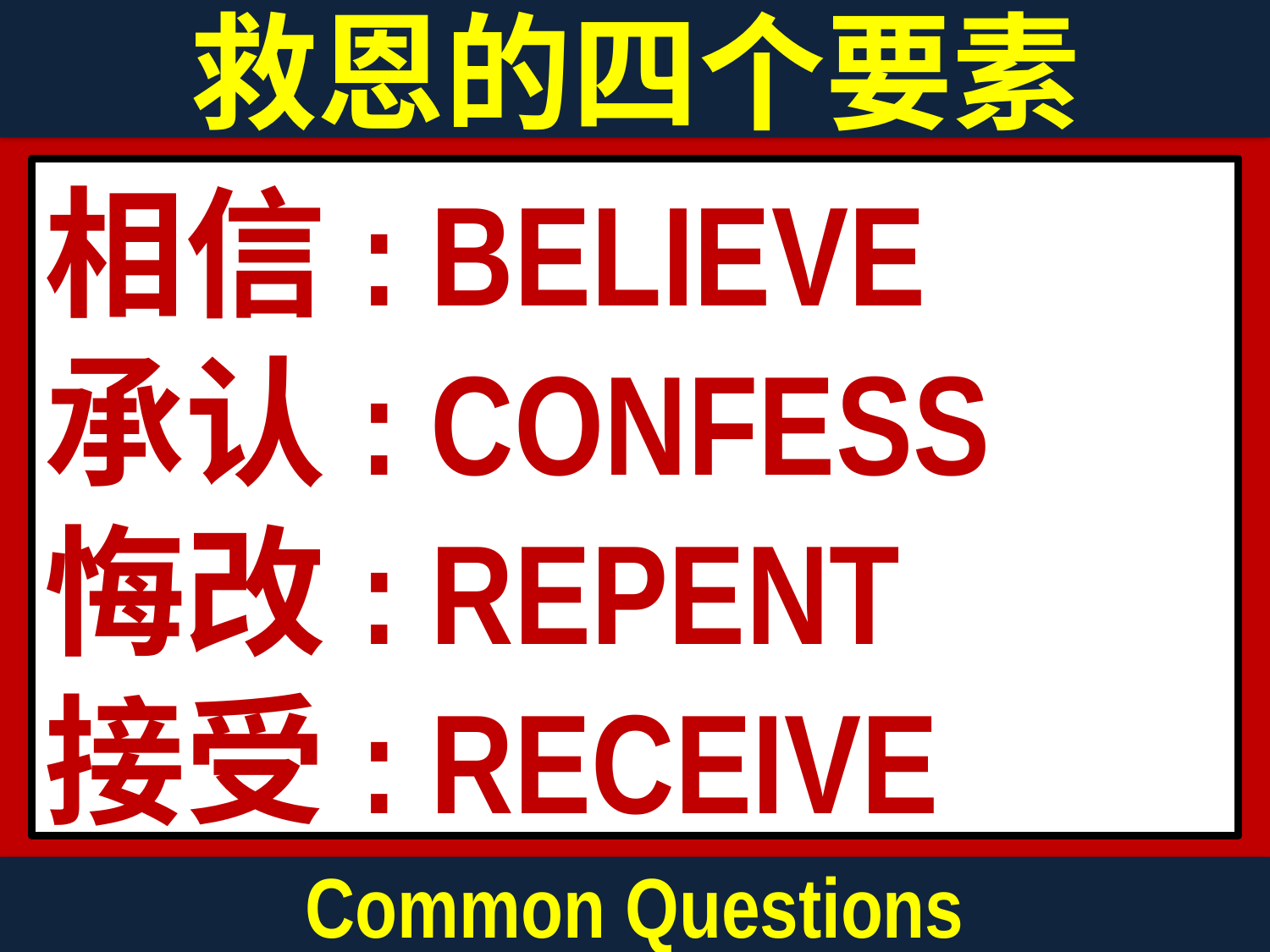

救恩的四个要素
相信: BELIEVE
承认: CONFESS
悔改: REPENT
接受: RECEIVE

Common Questions